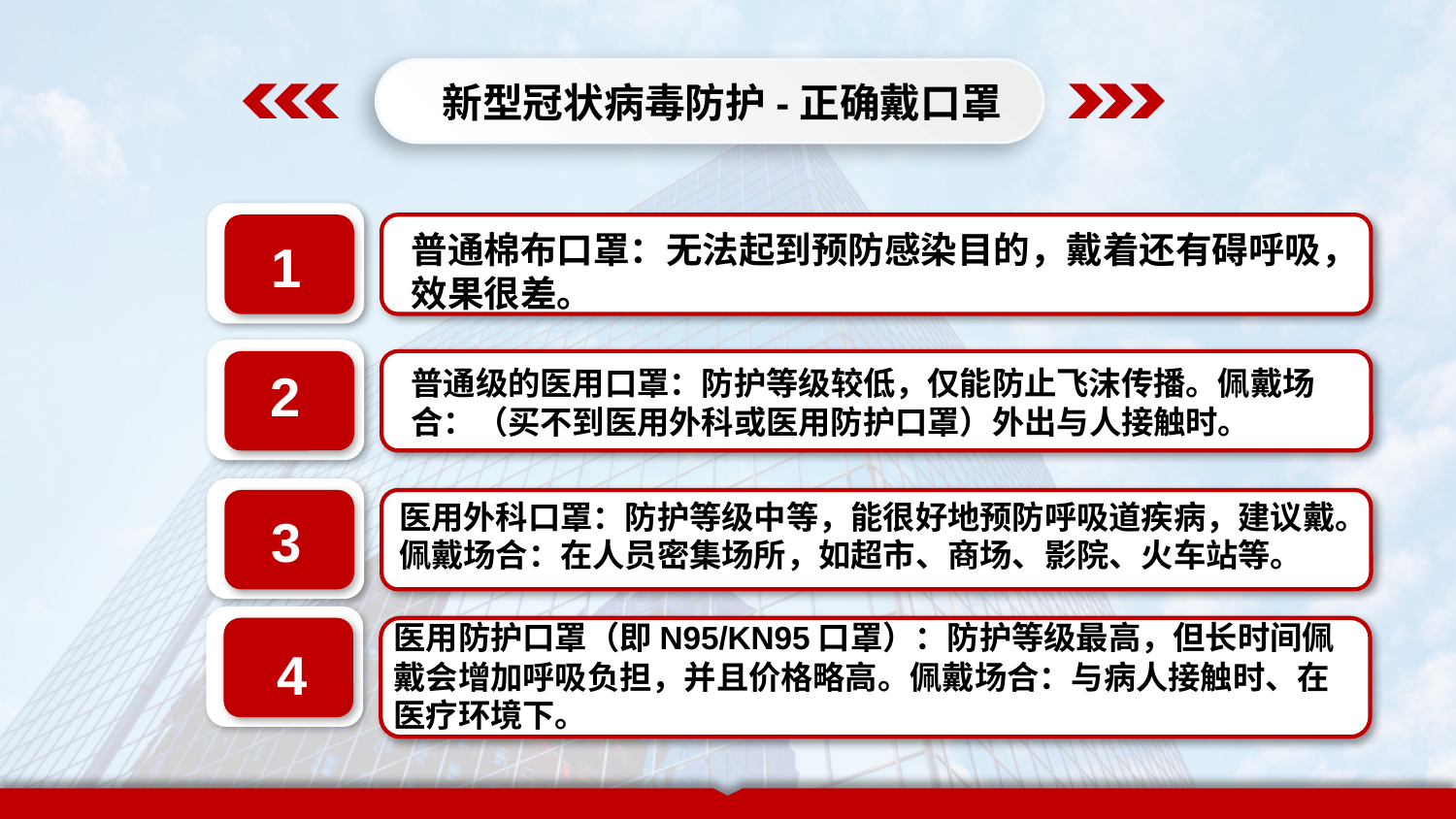

新型冠状病毒防护-正确戴口罩

普通棉布口罩：无法起到预防感染目的，戴着还有碍呼吸，效果很差。
1

2
普通级的医用口罩：防护等级较低，仅能防止飞沫传播。佩戴场合：（买不到医用外科或医用防护口罩）外出与人接触时。

医用外科口罩：防护等级中等，能很好地预防呼吸道疾病，建议戴。佩戴场合：在人员密集场所，如超市、商场、影院、火车站等。
3

医用防护口罩（即N95/KN95口罩）：防护等级最高，但长时间佩戴会增加呼吸负担，并且价格略高。佩戴场合：与病人接触时、在医疗环境下。
4